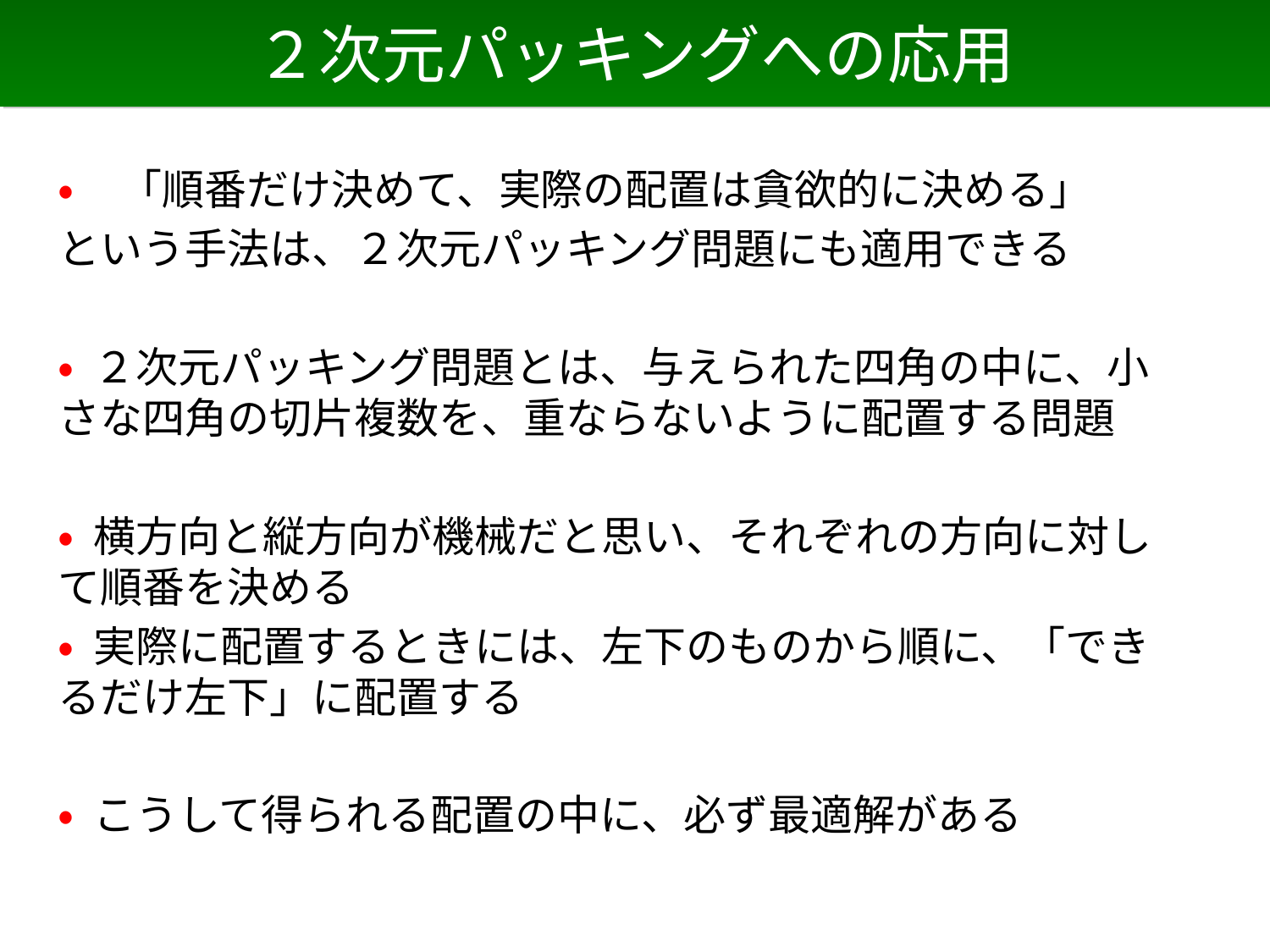

# ２次元パッキングへの応用
• 「順番だけ決めて、実際の配置は貪欲的に決める」
という手法は、２次元パッキング問題にも適用できる

• ２次元パッキング問題とは、与えられた四角の中に、小さな四角の切片複数を、重ならないように配置する問題

• 横方向と縦方向が機械だと思い、それぞれの方向に対して順番を決める
• 実際に配置するときには、左下のものから順に、「できるだけ左下」に配置する

• こうして得られる配置の中に、必ず最適解がある